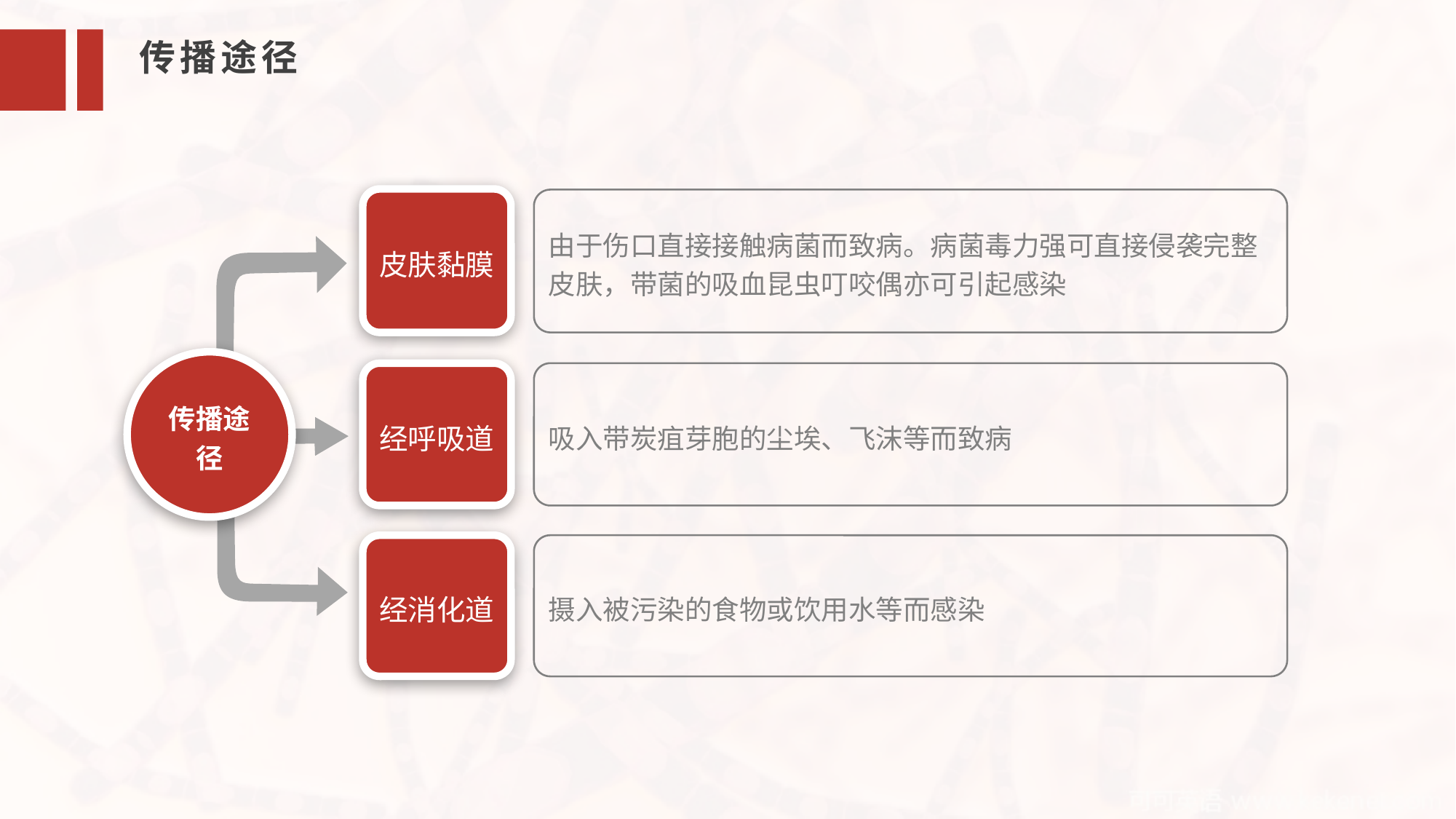

传播途径
皮肤黏膜
由于伤口直接接触病菌而致病。病菌毒力强可直接侵袭完整皮肤，带菌的吸血昆虫叮咬偶亦可引起感染

传播途径

经呼吸道
吸入带炭疽芽胞的尘埃、飞沫等而致病

经消化道
摄入被污染的食物或饮用水等而感染